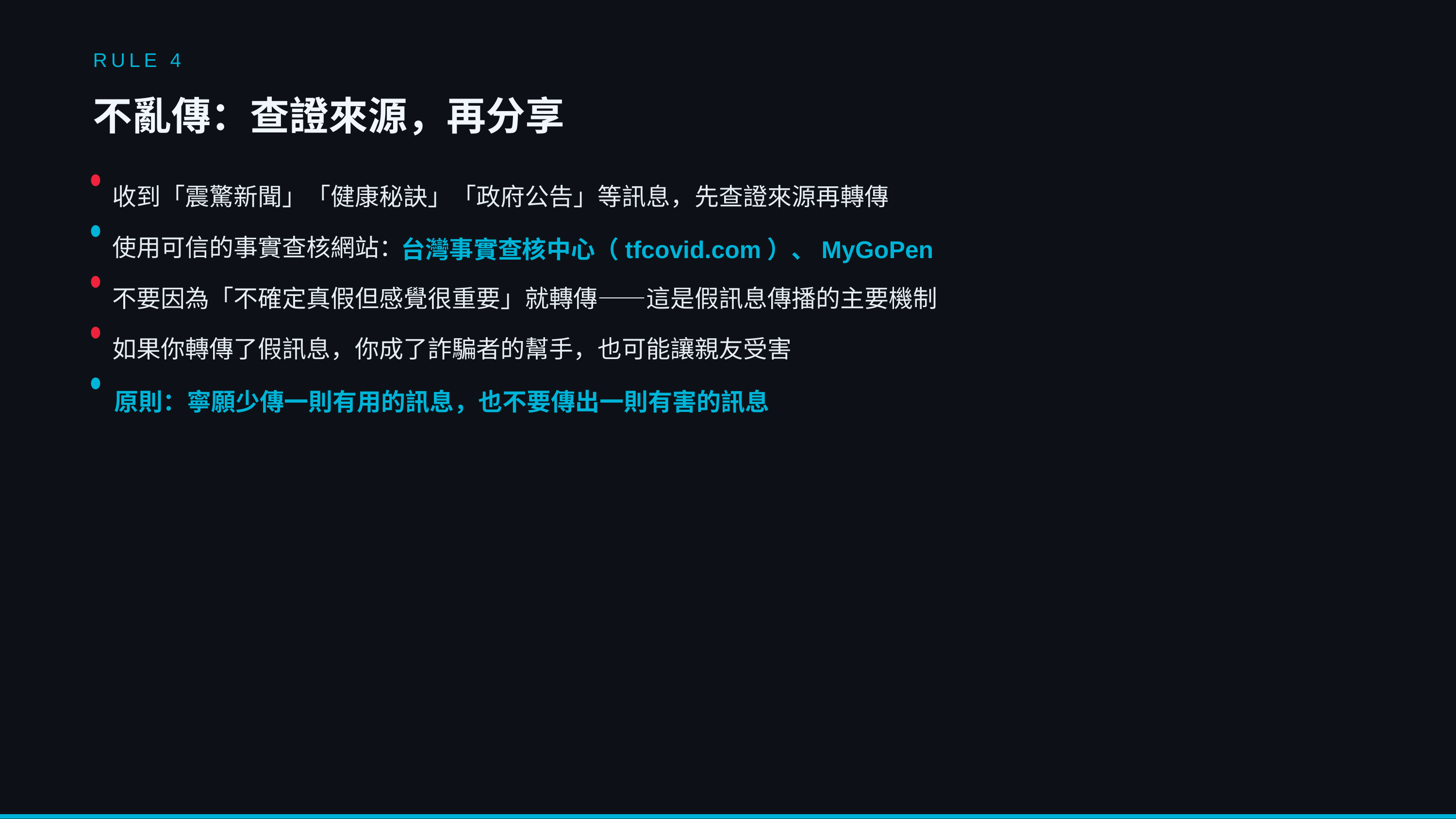

RULE 4
不亂傳：查證來源，再分享
收到「震驚新聞」「健康秘訣」「政府公告」等訊息，先查證來源再轉傳

使用可信的事實查核網站：
台灣事實查核中心（tfcovid.com）、MyGoPen

不要因為「不確定真假但感覺很重要」就轉傳——這是假訊息傳播的主要機制

如果你轉傳了假訊息，你成了詐騙者的幫手，也可能讓親友受害

原則：寧願少傳一則有用的訊息，也不要傳出一則有害的訊息